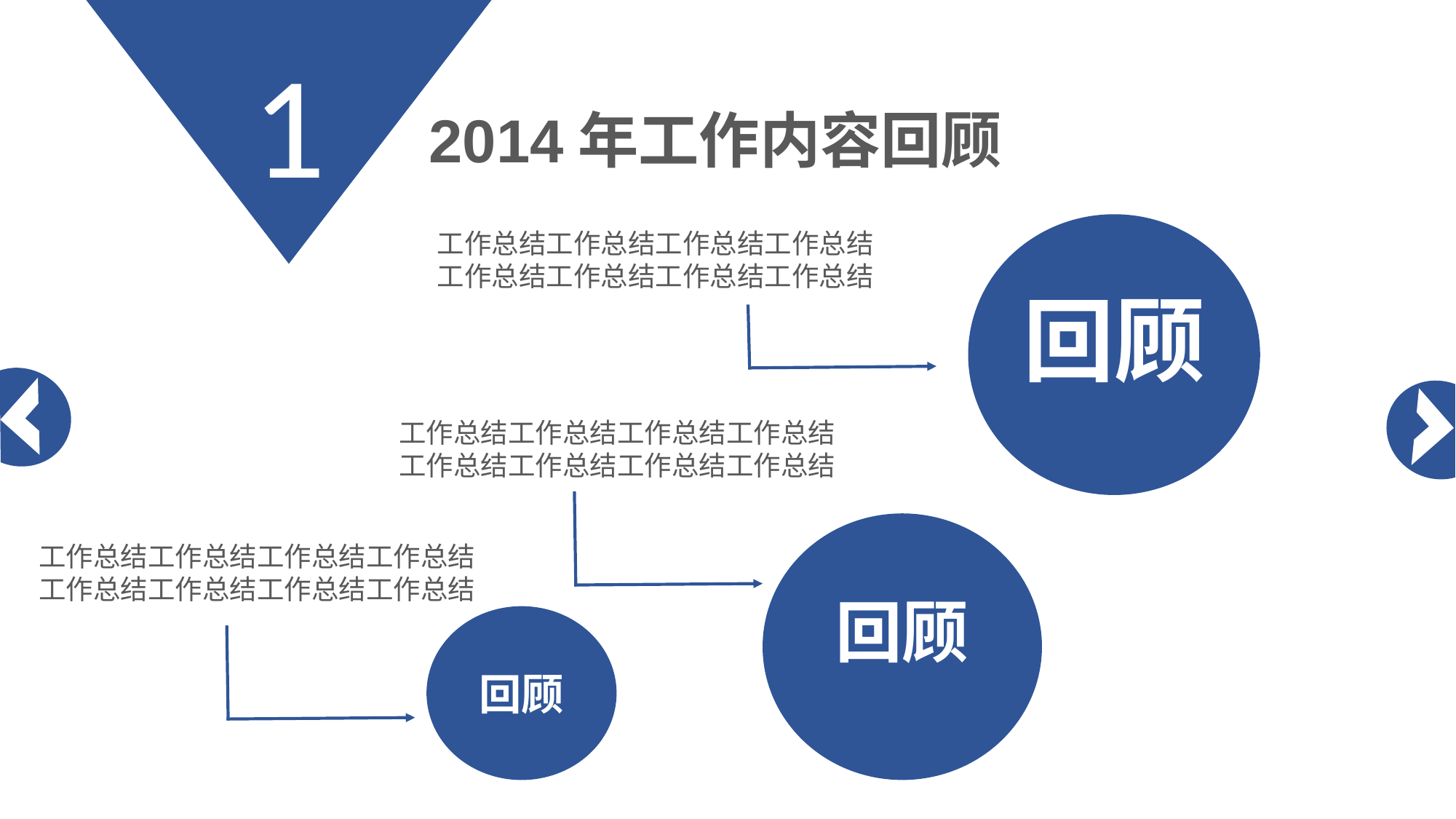

1
2014年工作内容回顾

回顾

工作总结工作总结工作总结工作总结
工作总结工作总结工作总结工作总结

工作总结工作总结工作总结工作总结
工作总结工作总结工作总结工作总结
回顾

工作总结工作总结工作总结工作总结
工作总结工作总结工作总结工作总结

回顾